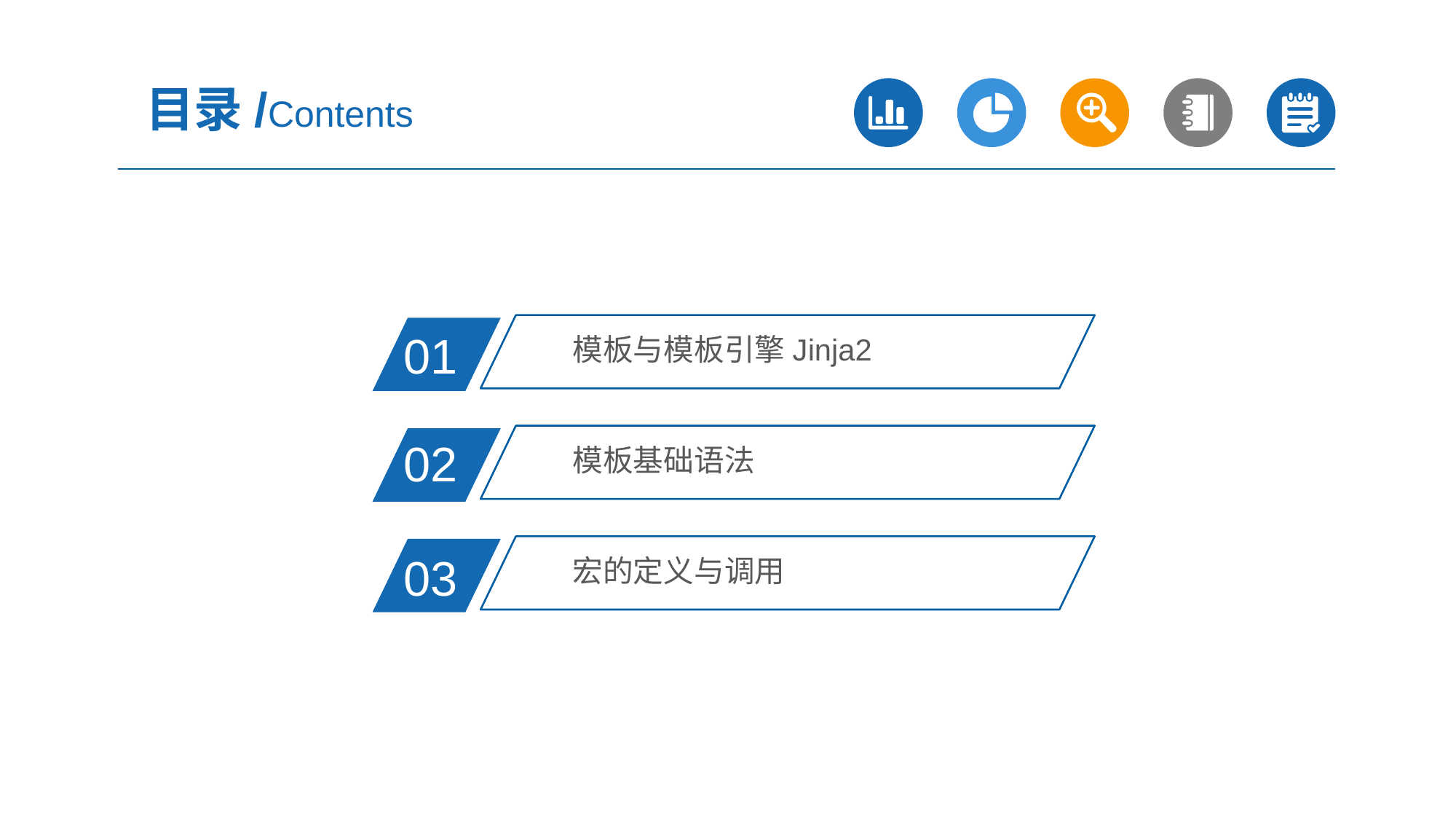

目录/Contents

模板与模板引擎Jinja2

01

模板基础语法
02

宏的定义与调用

03